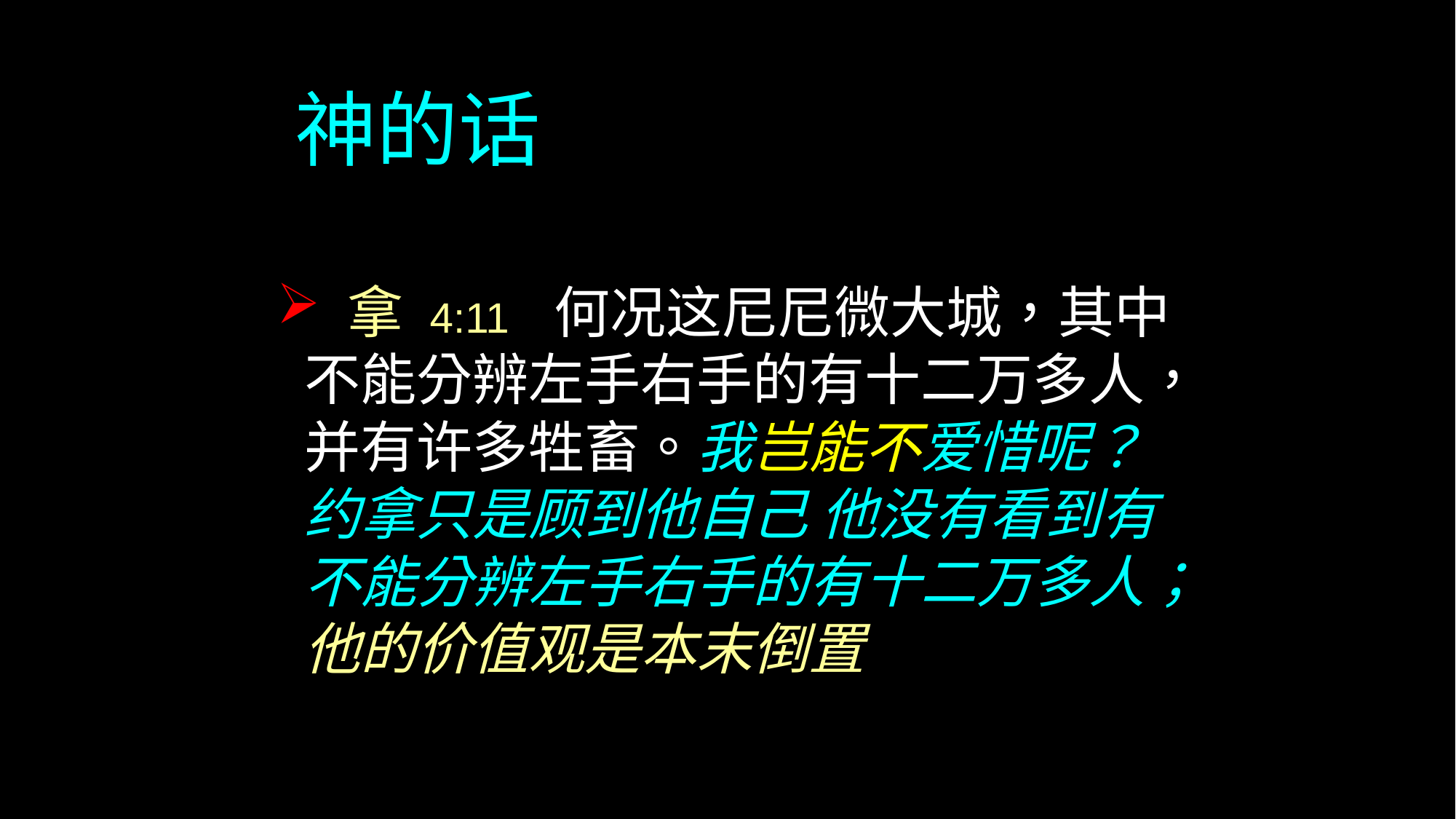

# 神的话

 拿 4:11  何况这尼尼微大城，其中不能分辨左手右手的有十二万多人，并有许多牲畜。我岂能不爱惜呢？约拿只是顾到他自己 他没有看到有不能分辨左手右手的有十二万多人；他的价值观是本末倒置